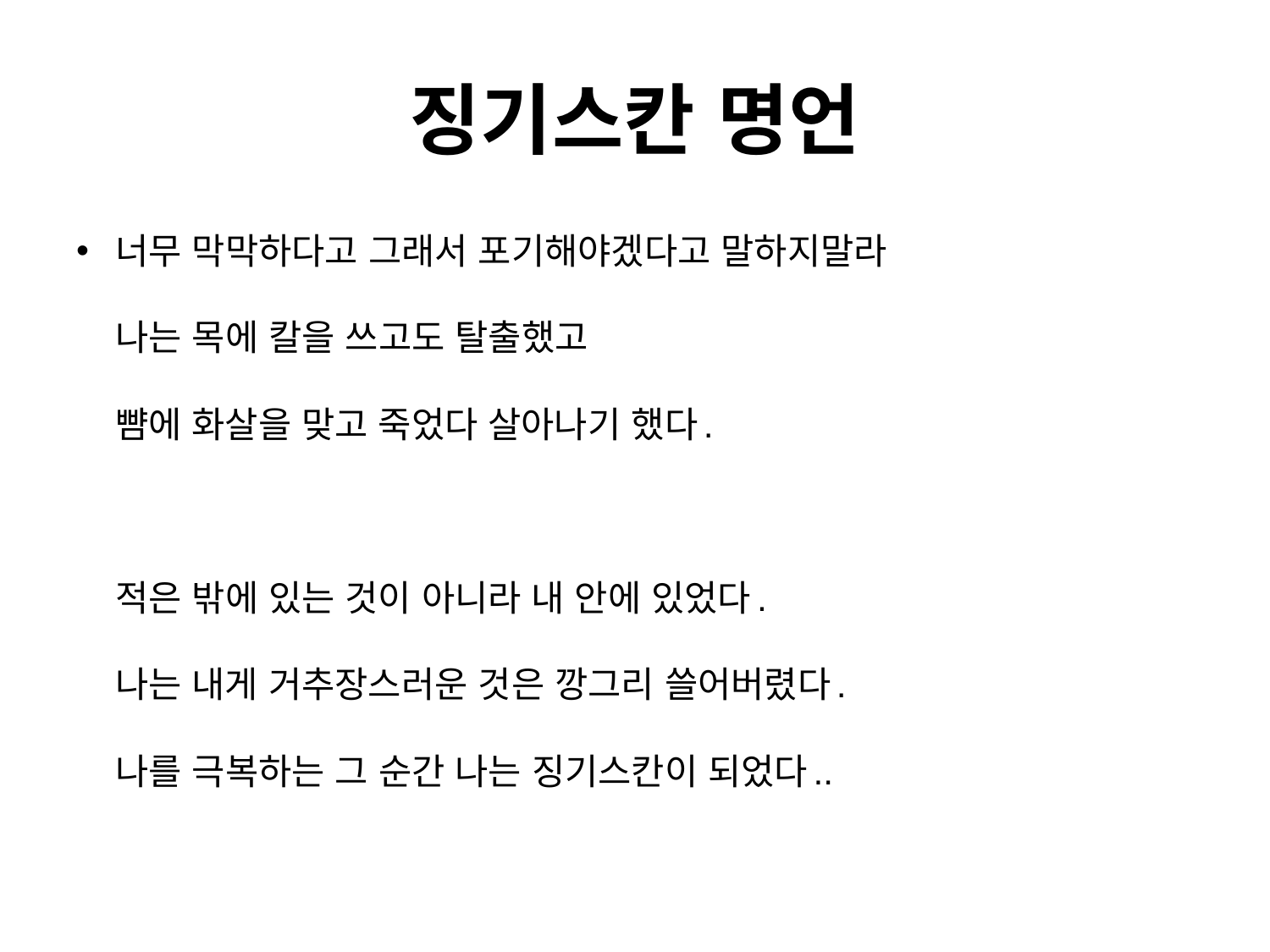

# 징기스칸 명언
너무 막막하다고 그래서 포기해야겠다고 말하지말라
나는 목에 칼을 쓰고도 탈출했고
뺨에 화살을 맞고 죽었다 살아나기 했다.
적은 밖에 있는 것이 아니라 내 안에 있었다.
나는 내게 거추장스러운 것은 깡그리 쓸어버렸다.
나를 극복하는 그 순간 나는 징기스칸이 되었다..